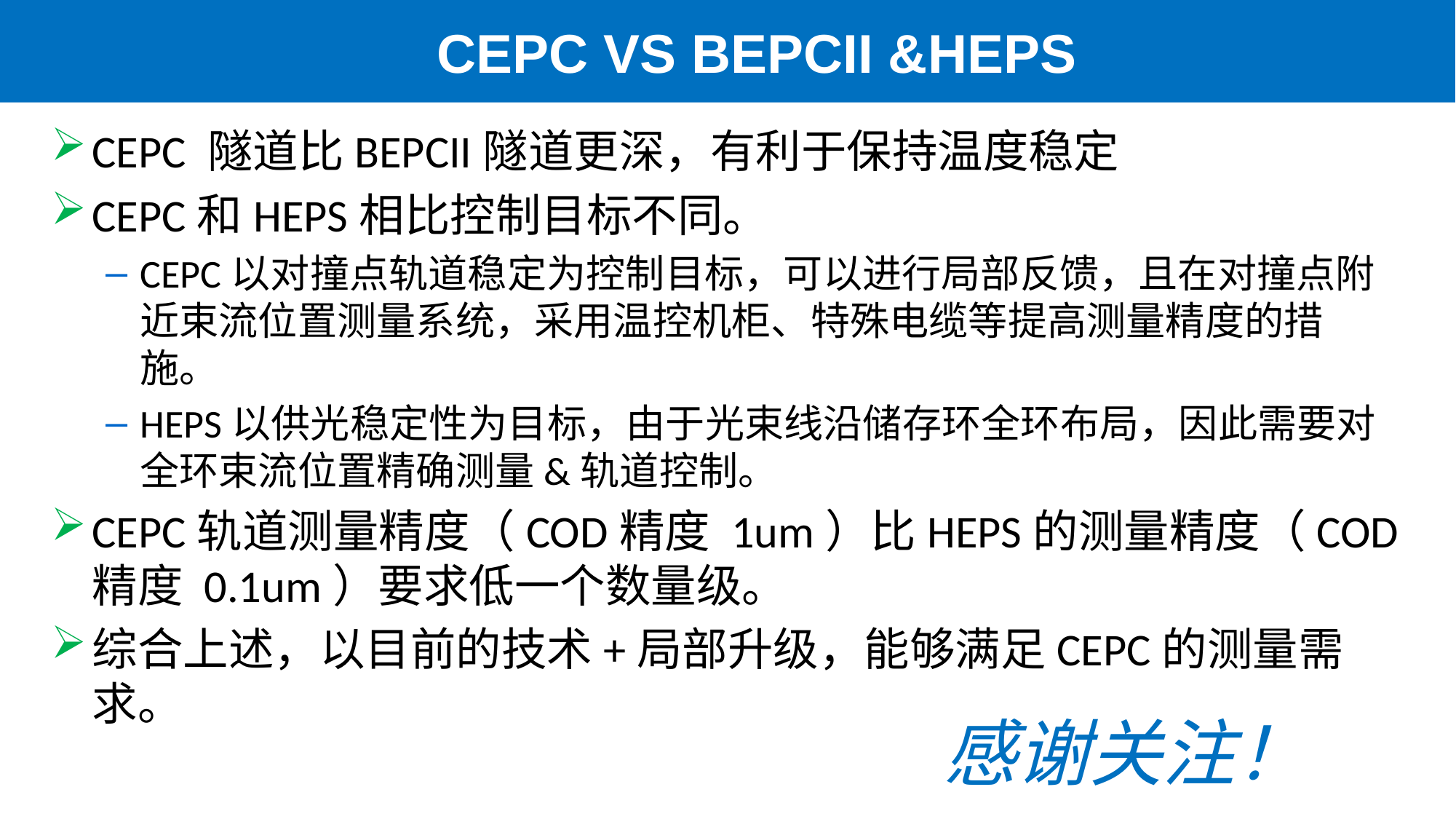

# CEPC VS BEPCII &HEPS
CEPC 隧道比BEPCII隧道更深，有利于保持温度稳定
CEPC和HEPS相比控制目标不同。
CEPC以对撞点轨道稳定为控制目标，可以进行局部反馈，且在对撞点附近束流位置测量系统，采用温控机柜、特殊电缆等提高测量精度的措施。
HEPS以供光稳定性为目标，由于光束线沿储存环全环布局，因此需要对全环束流位置精确测量&轨道控制。
CEPC轨道测量精度（COD精度 1um）比HEPS的测量精度（COD精度 0.1um）要求低一个数量级。
综合上述，以目前的技术+局部升级，能够满足CEPC的测量需求。

感谢关注！